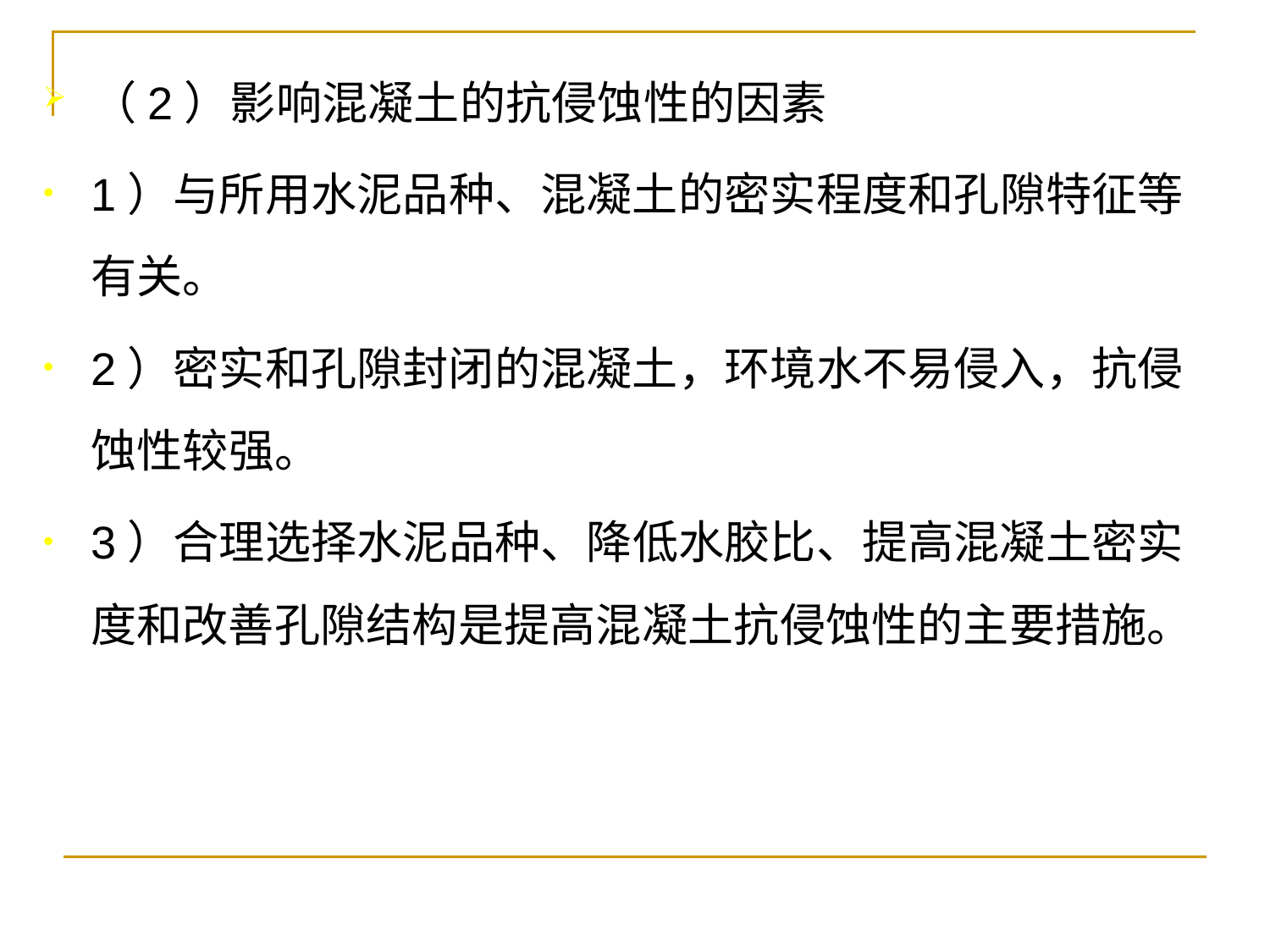

# （2）影响混凝土的抗侵蚀性的因素
1）与所用水泥品种、混凝土的密实程度和孔隙特征等有关。
2）密实和孔隙封闭的混凝土，环境水不易侵入，抗侵蚀性较强。
3）合理选择水泥品种、降低水胶比、提高混凝土密实度和改善孔隙结构是提高混凝土抗侵蚀性的主要措施。